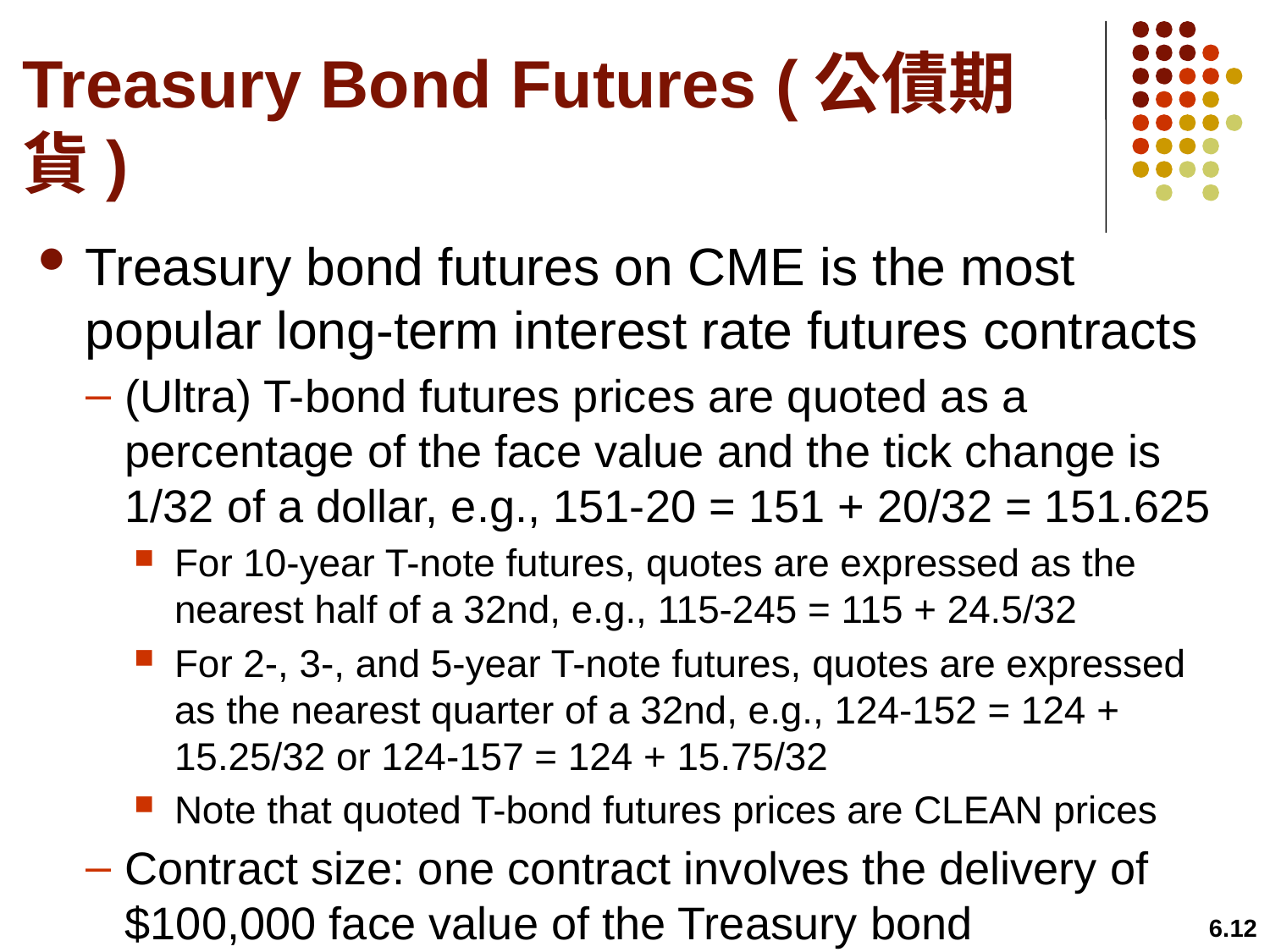

# Treasury Bond Futures (公債期貨)
Treasury bond futures on CME is the most popular long-term interest rate futures contracts
(Ultra) T-bond futures prices are quoted as a percentage of the face value and the tick change is 1/32 of a dollar, e.g., 151-20 = 151 + 20/32 = 151.625
For 10-year T-note futures, quotes are expressed as the nearest half of a 32nd, e.g., 115-245 = 115 + 24.5/32
For 2-, 3-, and 5-year T-note futures, quotes are expressed as the nearest quarter of a 32nd, e.g., 124-152 = 124 + 15.25/32 or 124-157 = 124 + 15.75/32
Note that quoted T-bond futures prices are CLEAN prices
Contract size: one contract involves the delivery of $100,000 face value of the Treasury bond
6.12